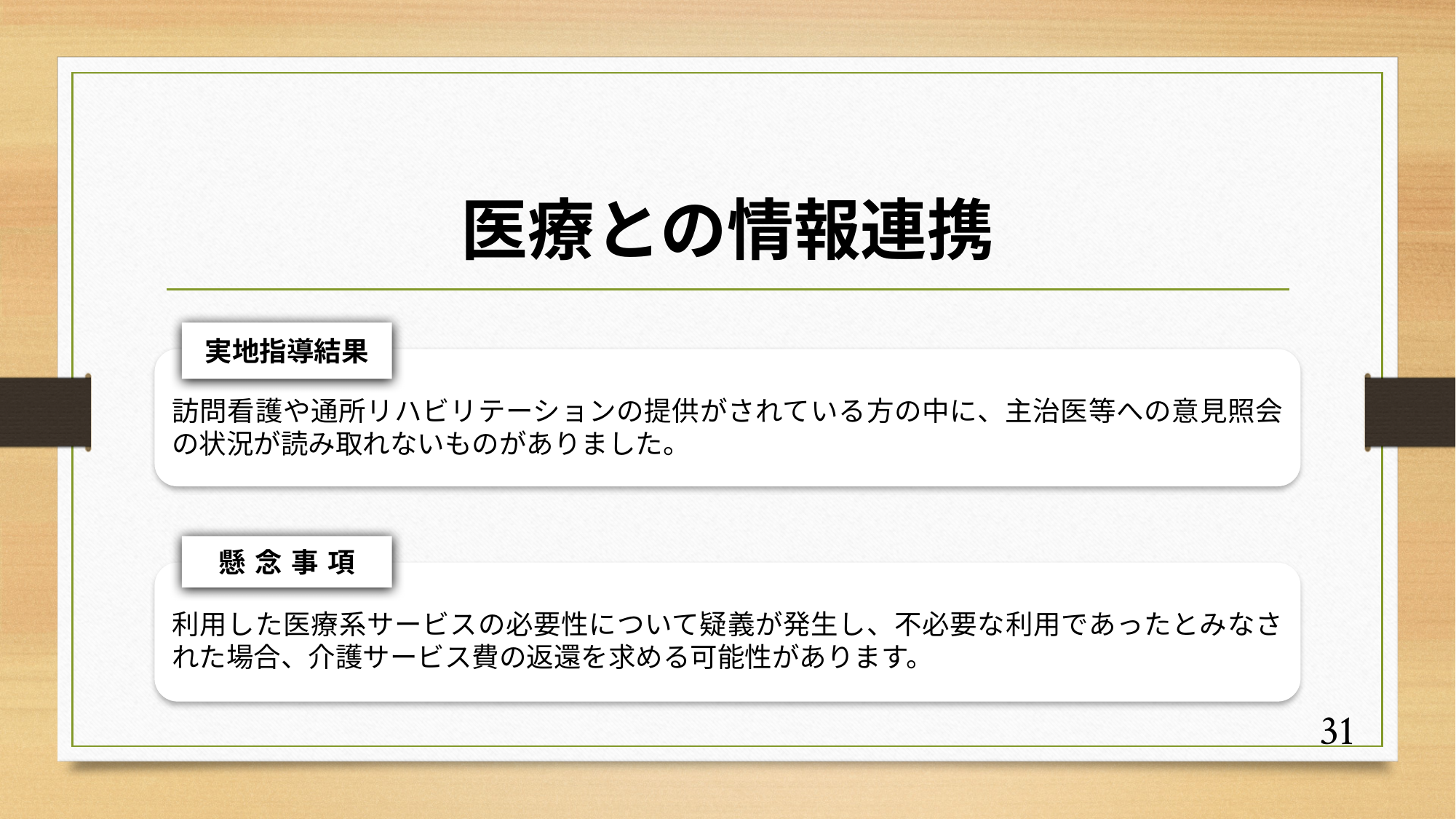

# 医療との情報連携
実地指導結果

訪問看護や通所リハビリテーションの提供がされている方の中に、主治医等への意見照会の状況が読み取れないものがありました。
懸念事項

利用した医療系サービスの必要性について疑義が発生し、不必要な利用であったとみなされた場合、介護サービス費の返還を求める可能性があります。
31